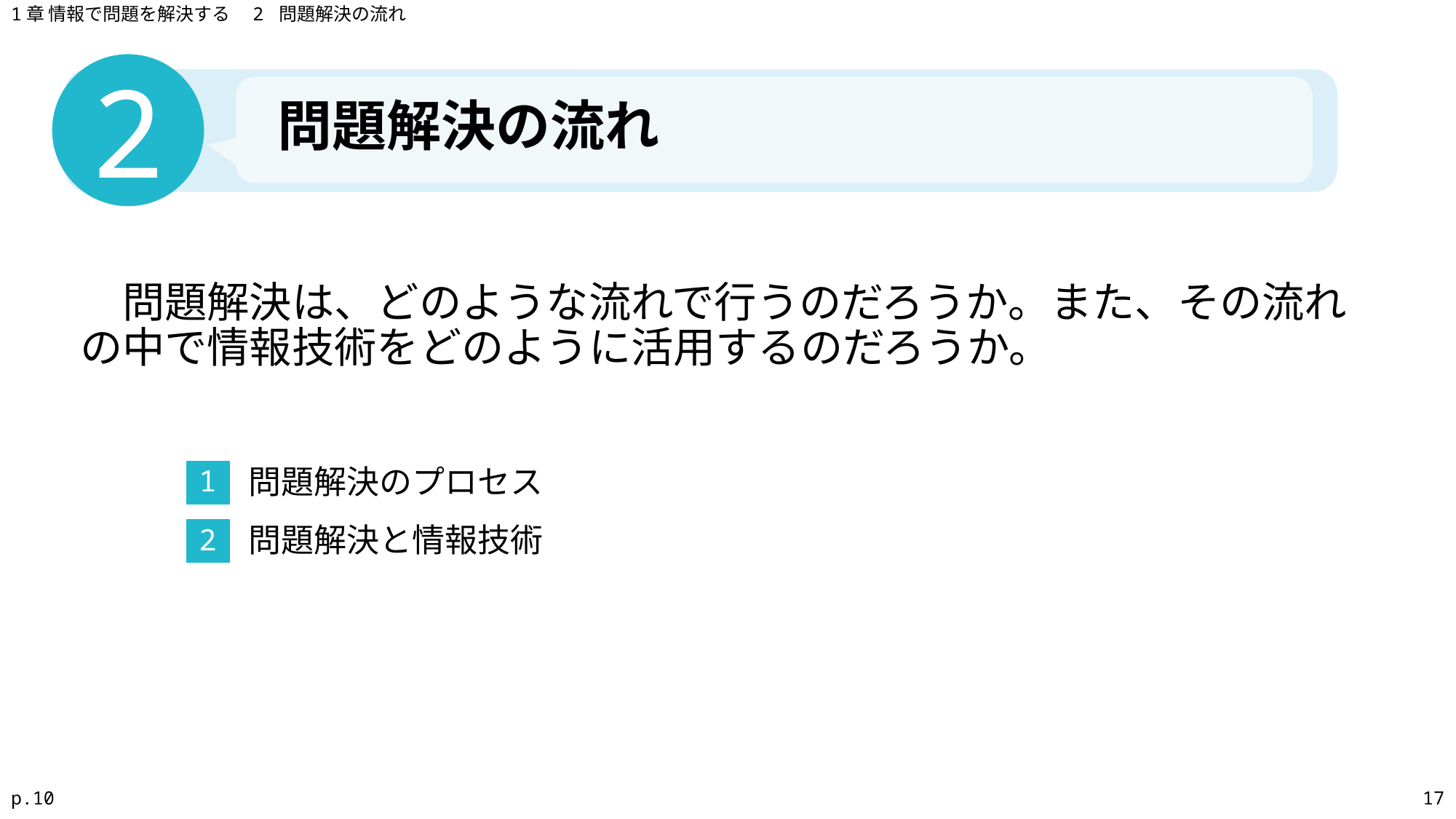

1章 情報で問題を解決する　2 問題解決の流れ
2
問題解決の流れ
　問題解決は、どのような流れで行うのだろうか。また、その流れの中で情報技術をどのように活用するのだろうか。
問題解決のプロセス
1
問題解決と情報技術
2
p.10
17